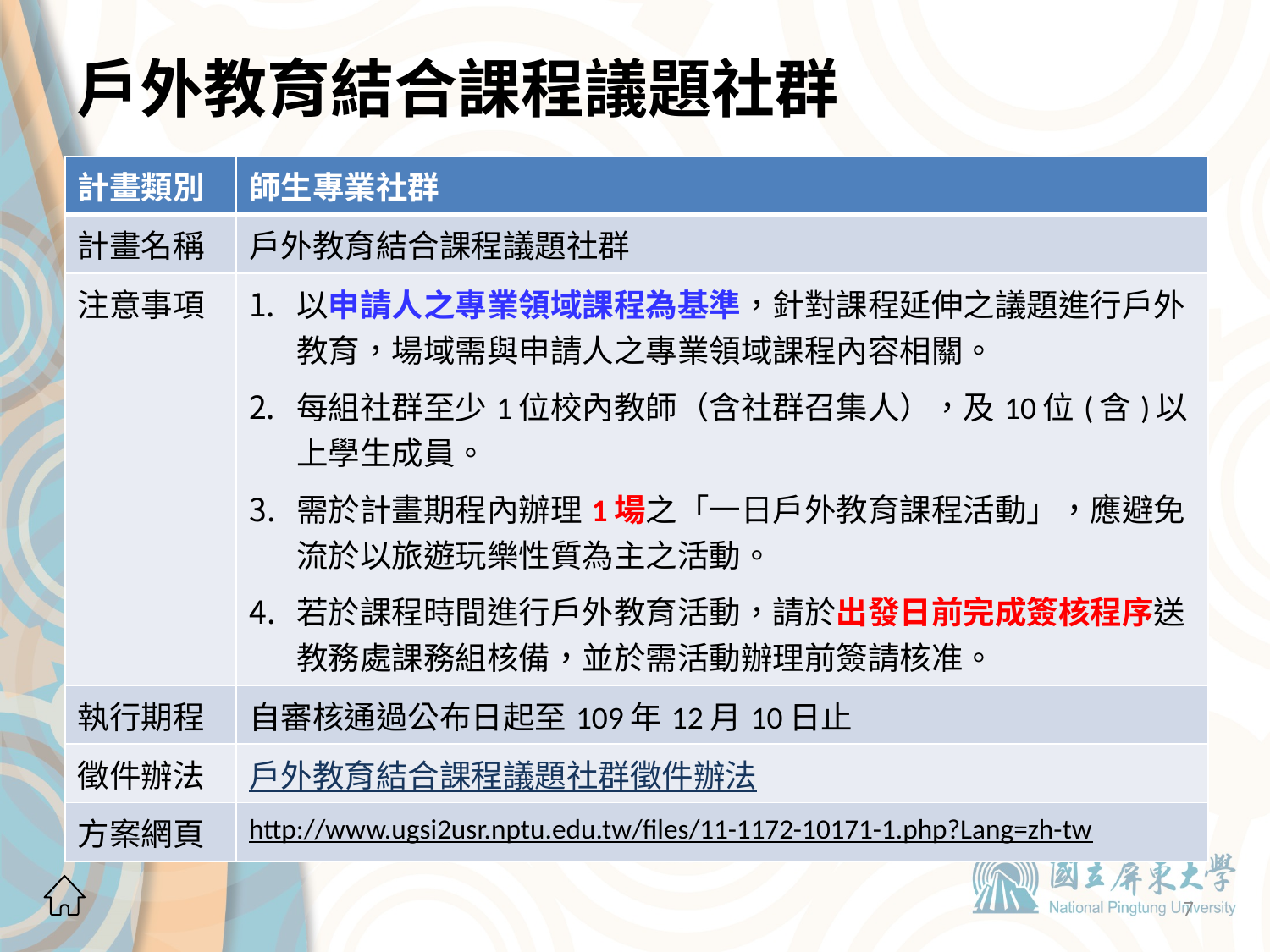

# 戶外教育結合課程議題社群
| 計畫類別 | 師生專業社群 |
| --- | --- |
| 計畫名稱 | 戶外教育結合課程議題社群 |
| 注意事項 | 以申請人之專業領域課程為基準，針對課程延伸之議題進行戶外教育，場域需與申請人之專業領域課程內容相關。 每組社群至少1位校內教師（含社群召集人），及10位(含)以上學生成員。 需於計畫期程內辦理1場之「一日戶外教育課程活動」，應避免流於以旅遊玩樂性質為主之活動。 若於課程時間進行戶外教育活動，請於出發日前完成簽核程序送教務處課務組核備，並於需活動辦理前簽請核准。 |
| 執行期程 | 自審核通過公布日起至109年12月10日止 |
| 徵件辦法 | 戶外教育結合課程議題社群徵件辦法 |
| 方案網頁 | http://www.ugsi2usr.nptu.edu.tw/files/11-1172-10171-1.php?Lang=zh-tw |

7